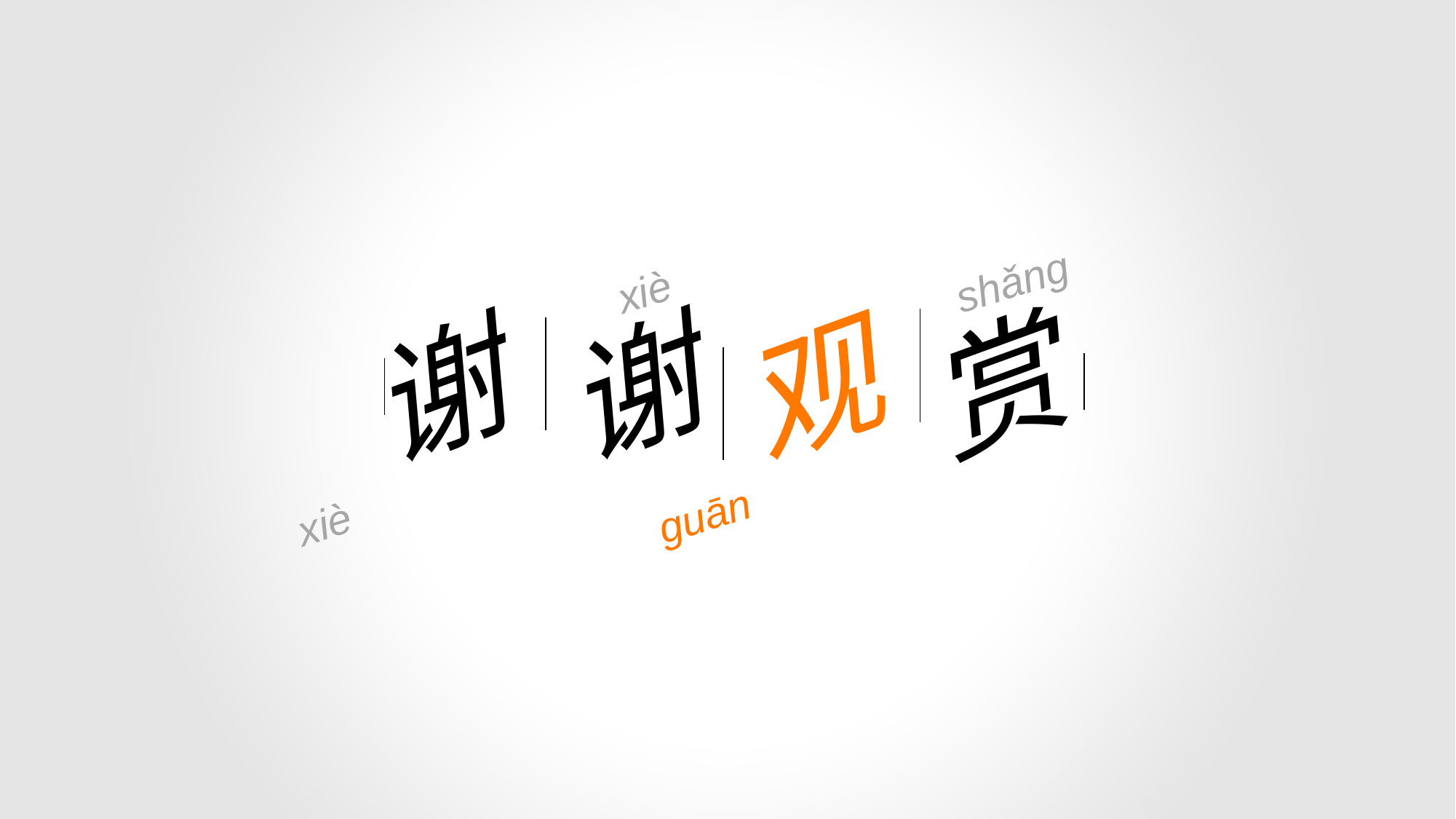

shǎng
xiè
赏
观
谢
谢
guān
xiè